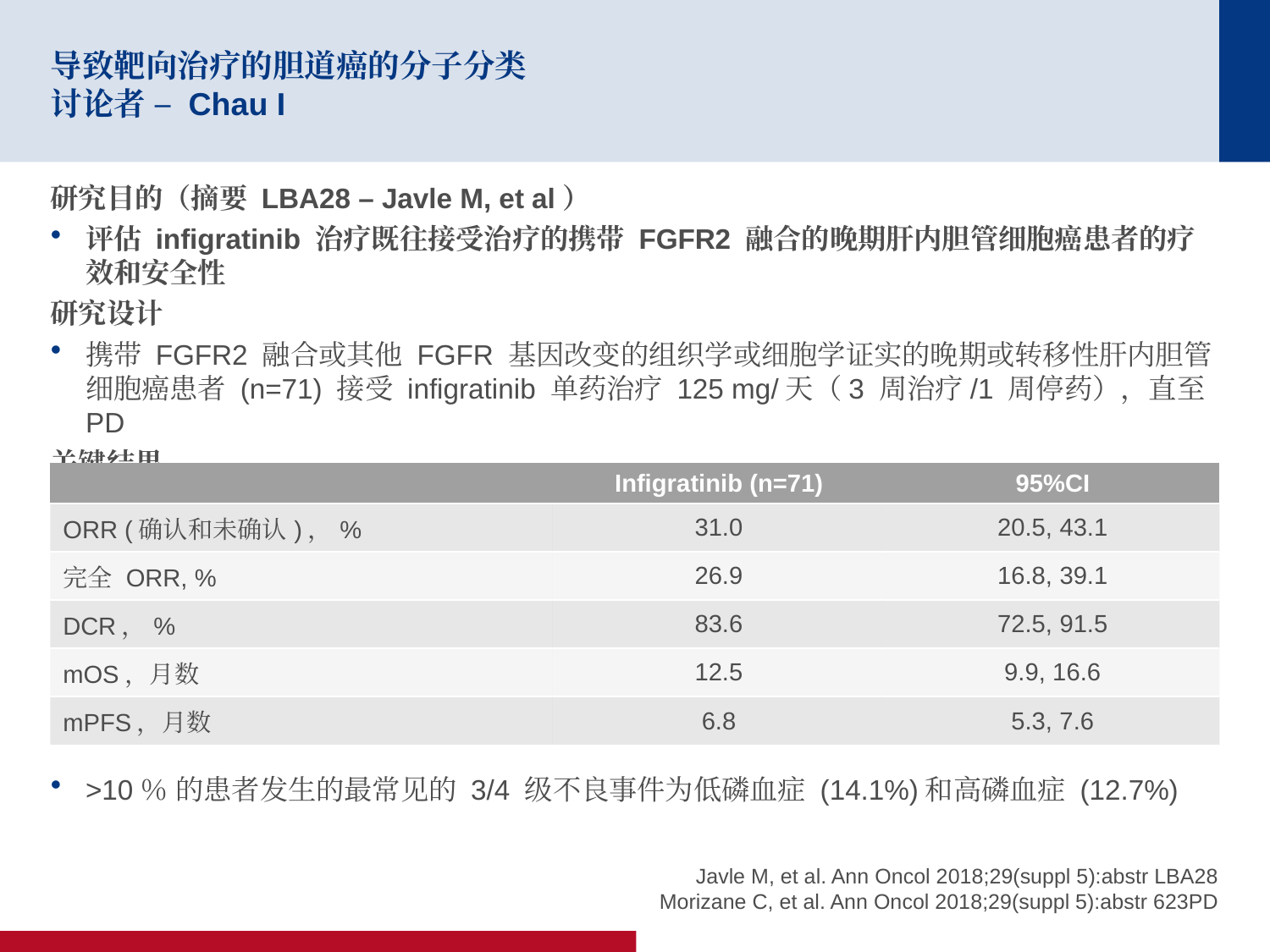

# 导致靶向治疗的胆道癌的分子分类 讨论者 – Chau I
研究目的（摘要 LBA28 – Javle M, et al）
评估 infigratinib 治疗既往接受治疗的携带 FGFR2 融合的晚期肝内胆管细胞癌患者的疗效和安全性
研究设计
携带 FGFR2 融合或其他 FGFR 基因改变的组织学或细胞学证实的晚期或转移性肝内胆管细胞癌患者 (n=71) 接受 infigratinib 单药治疗 125 mg/天（3 周治疗/1 周停药），直至 PD
关键结果

>10％ 的患者发生的最常见的 3/4 级不良事件为低磷血症 (14.1%)和高磷血症 (12.7%)
|  | Infigratinib (n=71) | 95%CI |
| --- | --- | --- |
| ORR (确认和未确认)，% | 31.0 | 20.5, 43.1 |
| 完全 ORR, % | 26.9 | 16.8, 39.1 |
| DCR，% | 83.6 | 72.5, 91.5 |
| mOS，月数 | 12.5 | 9.9, 16.6 |
| mPFS，月数 | 6.8 | 5.3, 7.6 |
Javle M, et al. Ann Oncol 2018;29(suppl 5):abstr LBA28
Morizane C, et al. Ann Oncol 2018;29(suppl 5):abstr 623PD